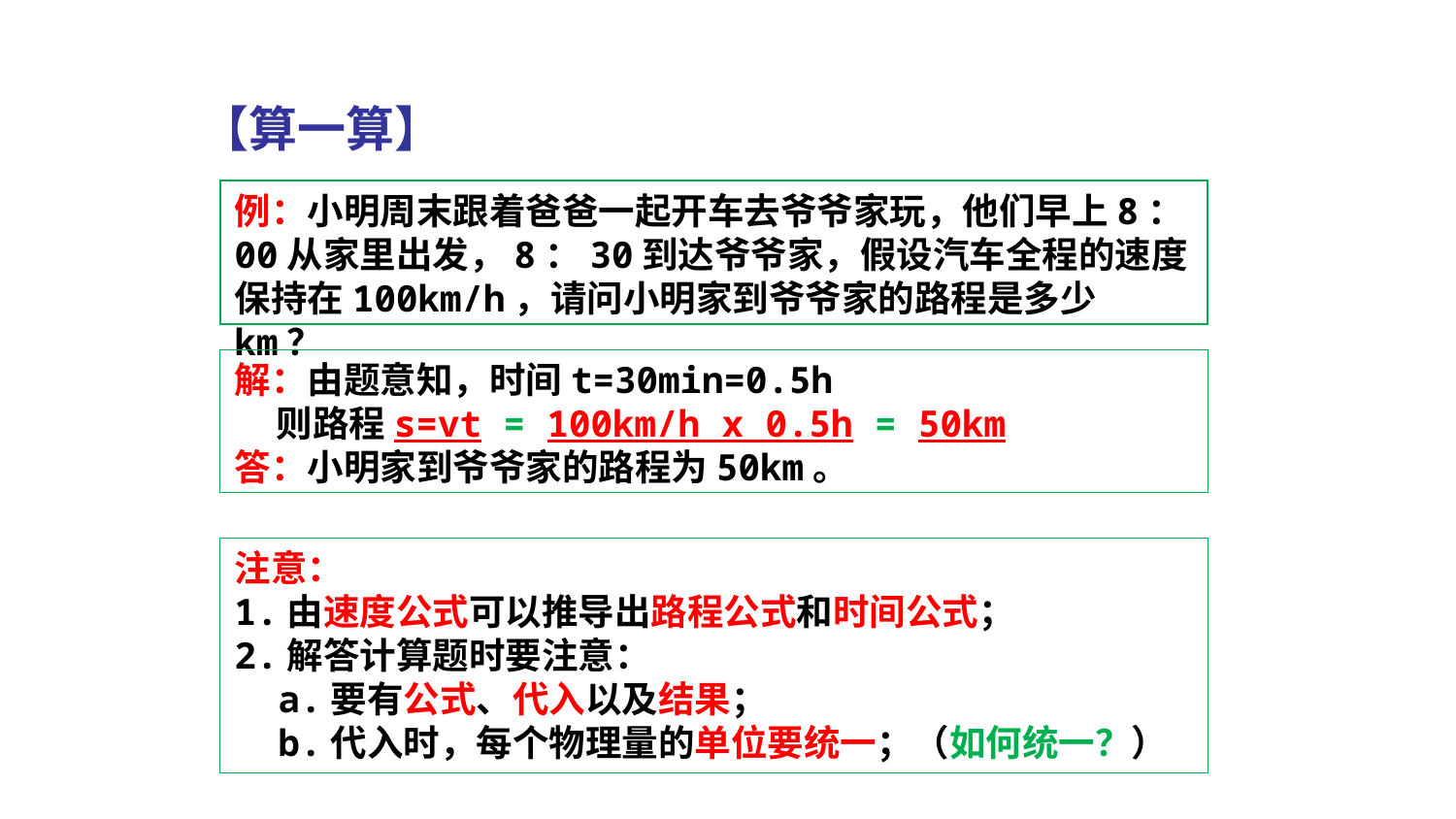

【算一算】
例：小明周末跟着爸爸一起开车去爷爷家玩，他们早上8：00从家里出发，8：30到达爷爷家，假设汽车全程的速度保持在100km/h，请问小明家到爷爷家的路程是多少km？
解：由题意知，时间t=30min=0.5h
    则路程s=vt = 100km/h x 0.5h = 50km
答：小明家到爷爷家的路程为50km。
注意：
1.由速度公式可以推导出路程公式和时间公式；
2.解答计算题时要注意：
  a.要有公式、代入以及结果；
  b.代入时，每个物理量的单位要统一；（如何统一？）